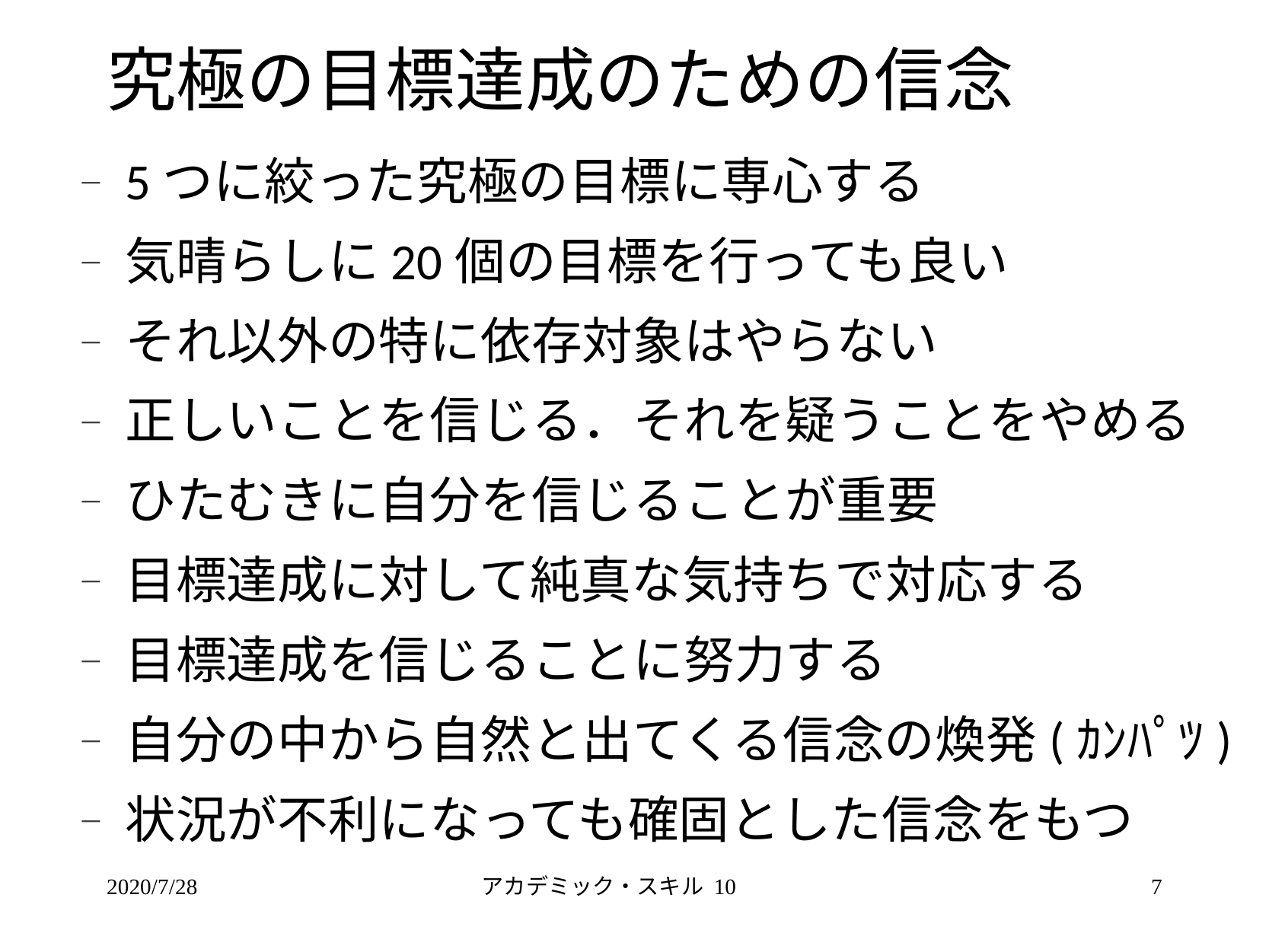

# 究極の目標達成のための信念
5つに絞った究極の目標に専心する
気晴らしに20個の目標を行っても良い
それ以外の特に依存対象はやらない
正しいことを信じる．それを疑うことをやめる
ひたむきに自分を信じることが重要
目標達成に対して純真な気持ちで対応する
目標達成を信じることに努力する
自分の中から自然と出てくる信念の煥発(ｶﾝﾊﾟﾂ)
状況が不利になっても確固とした信念をもつ
2020/7/28
アカデミック・スキル 10
7